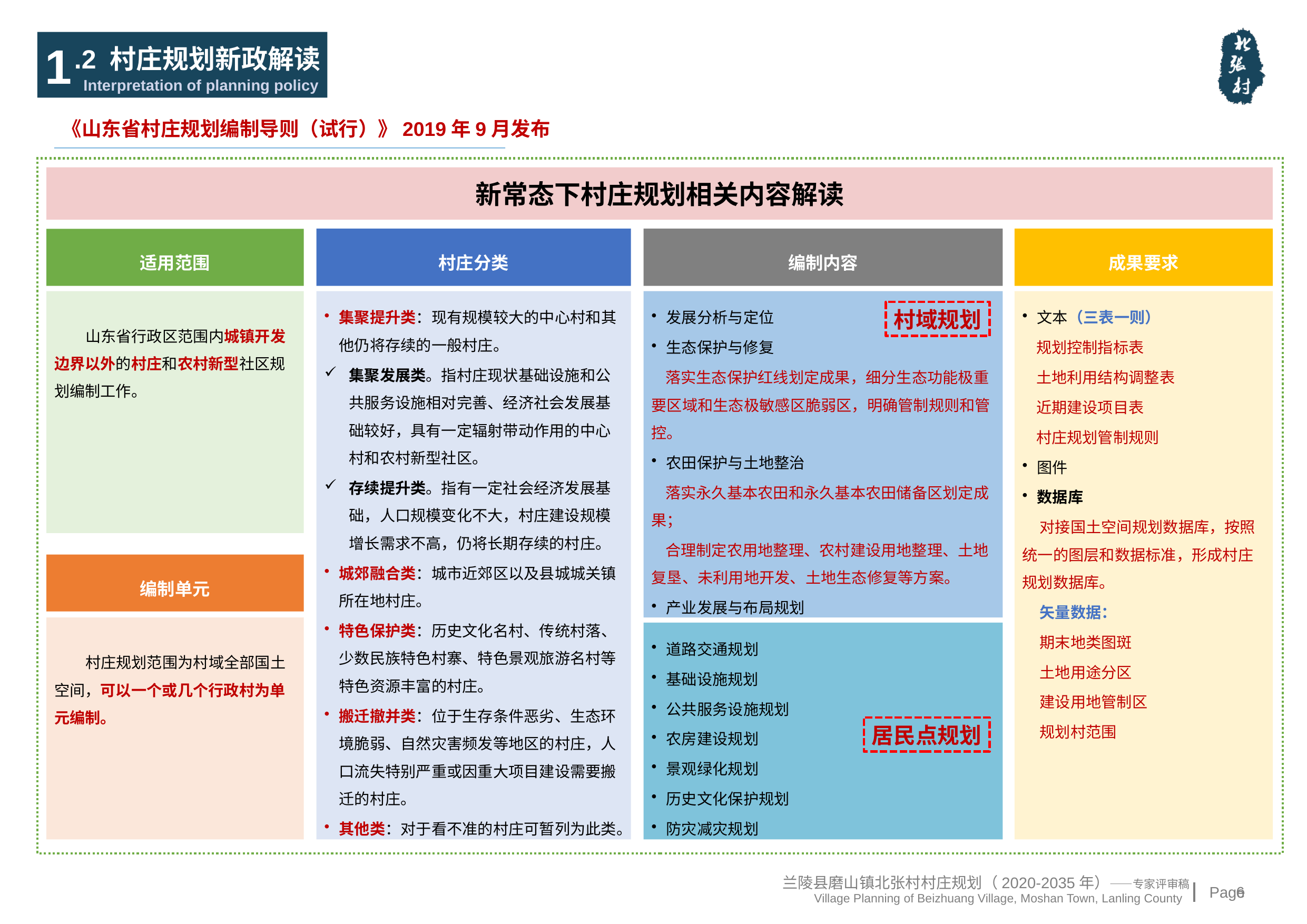

1
.2 村庄规划新政解读
Interpretation of planning policy
《山东省村庄规划编制导则（试行）》2019年9月发布

新常态下村庄规划相关内容解读
村庄分类
编制内容
成果要求
适用范围

山东省行政区范围内城镇开发边界以外的村庄和农村新型社区规划编制工作。

编制单元

村庄规划范围为村域全部国土空间，可以一个或几个行政村为单元编制。

集聚提升类：现有规模较大的中心村和其他仍将存续的一般村庄。
集聚发展类。指村庄现状基础设施和公共服务设施相对完善、经济社会发展基础较好，具有一定辐射带动作用的中心村和农村新型社区。
存续提升类。指有一定社会经济发展基础，人口规模变化不大，村庄建设规模增长需求不高，仍将长期存续的村庄。
城郊融合类：城市近郊区以及县城城关镇所在地村庄。
特色保护类：历史文化名村、传统村落、少数民族特色村寨、特色景观旅游名村等特色资源丰富的村庄。
搬迁撤并类：位于生存条件恶劣、生态环境脆弱、自然灾害频发等地区的村庄，人口流失特别严重或因重大项目建设需要搬迁的村庄。
其他类：对于看不准的村庄可暂列为此类。
发展分析与定位
生态保护与修复
   落实生态保护红线划定成果，细分生态功能极重要区域和生态极敏感区脆弱区，明确管制规则和管控。
农田保护与土地整治
   落实永久基本农田和永久基本农田储备区划定成果；
   合理制定农用地整理、农村建设用地整理、土地复垦、未利用地开发、土地生态修复等方案。
产业发展与布局规划

文本（三表一则）
   规划控制指标表
   土地利用结构调整表
   近期建设项目表
   村庄规划管制规则
图件
数据库
    对接国土空间规划数据库，按照统一的图层和数据标准，形成村庄规划数据库。
    矢量数据：
    期末地类图斑
    土地用途分区
    建设用地管制区
    规划村范围
道路交通规划
基础设施规划
公共服务设施规划
农房建设规划
景观绿化规划
历史文化保护规划
防灾减灾规划
村域规划
居民点规划